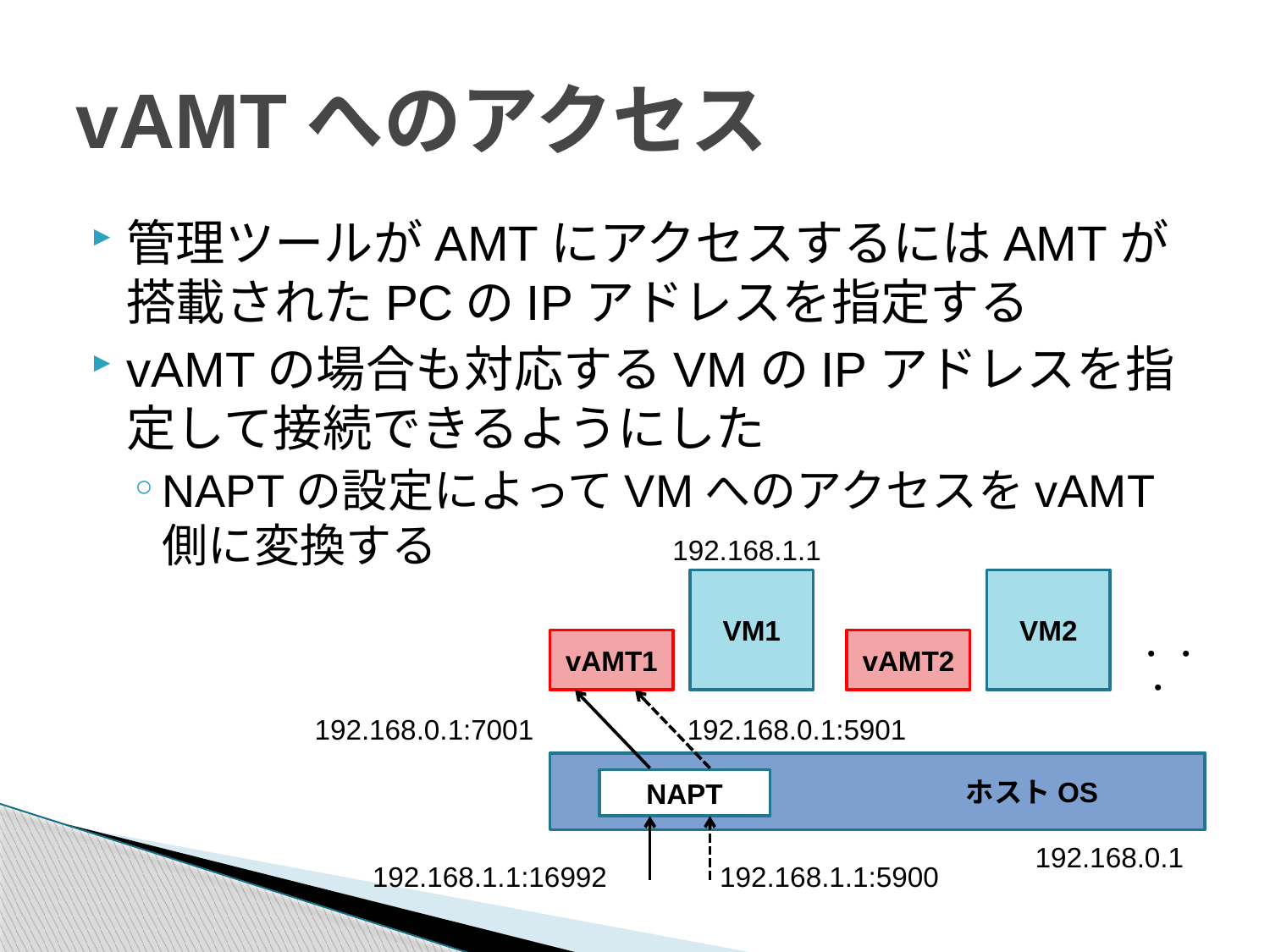

# vAMTへのアクセス
管理ツールがAMTにアクセスするにはAMTが搭載されたPCのIPアドレスを指定する
vAMTの場合も対応するVMのIPアドレスを指定して接続できるようにした
NAPTの設定によってVMへのアクセスをvAMT側に変換する
192.168.1.1
VM1
VM2
vAMT1
vAMT2
・ ・ ・
192.168.0.1:7001
192.168.0.1:5901
　　　　　　　　　　　ホストOS
NAPT
192.168.0.1
192.168.1.1:16992
192.168.1.1:5900